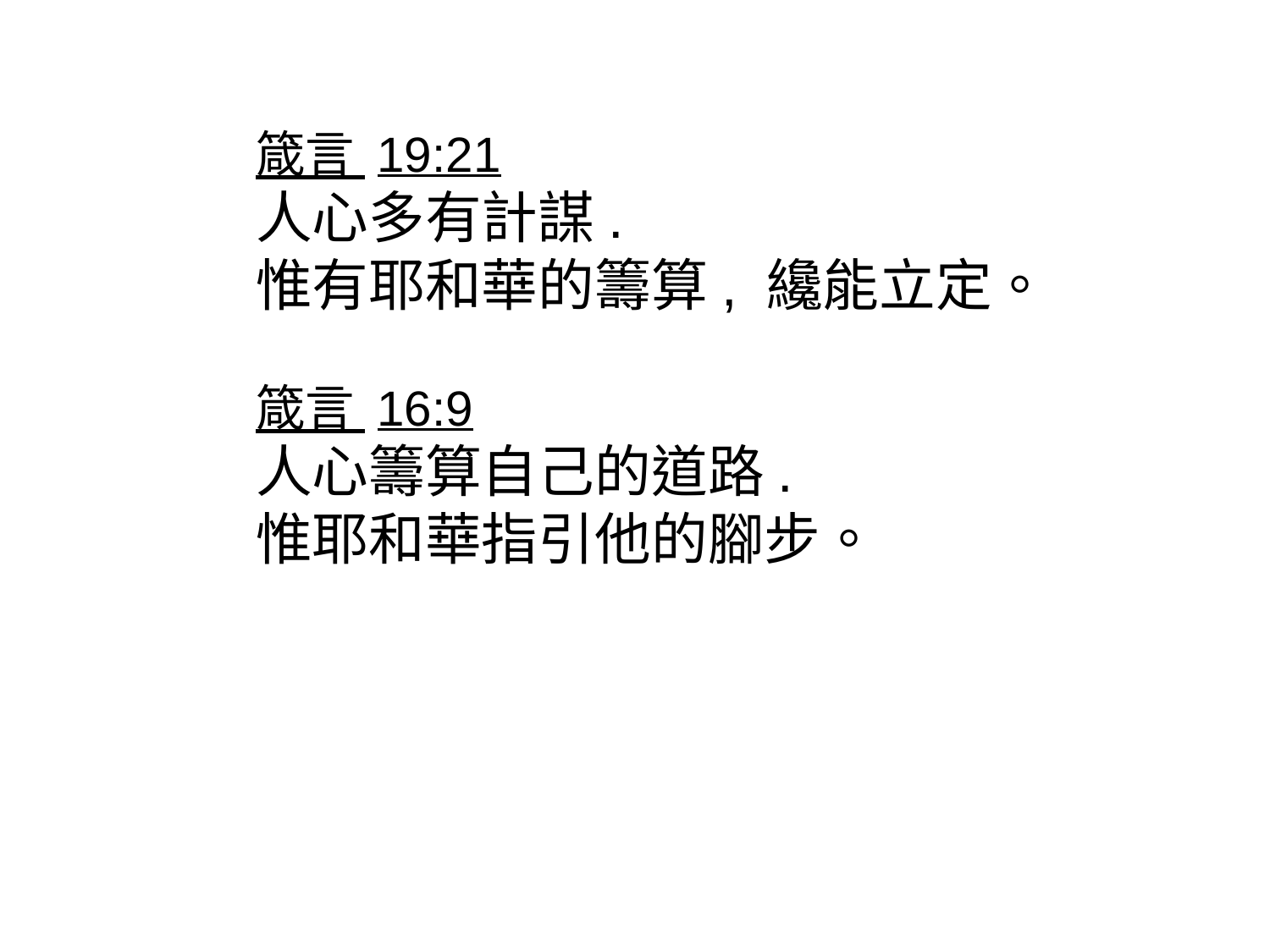

箴言 19:21
人心多有計謀.
惟有耶和華的籌算, 纔能立定。

箴言 16:9
人心籌算自己的道路.
惟耶和華指引他的腳步。